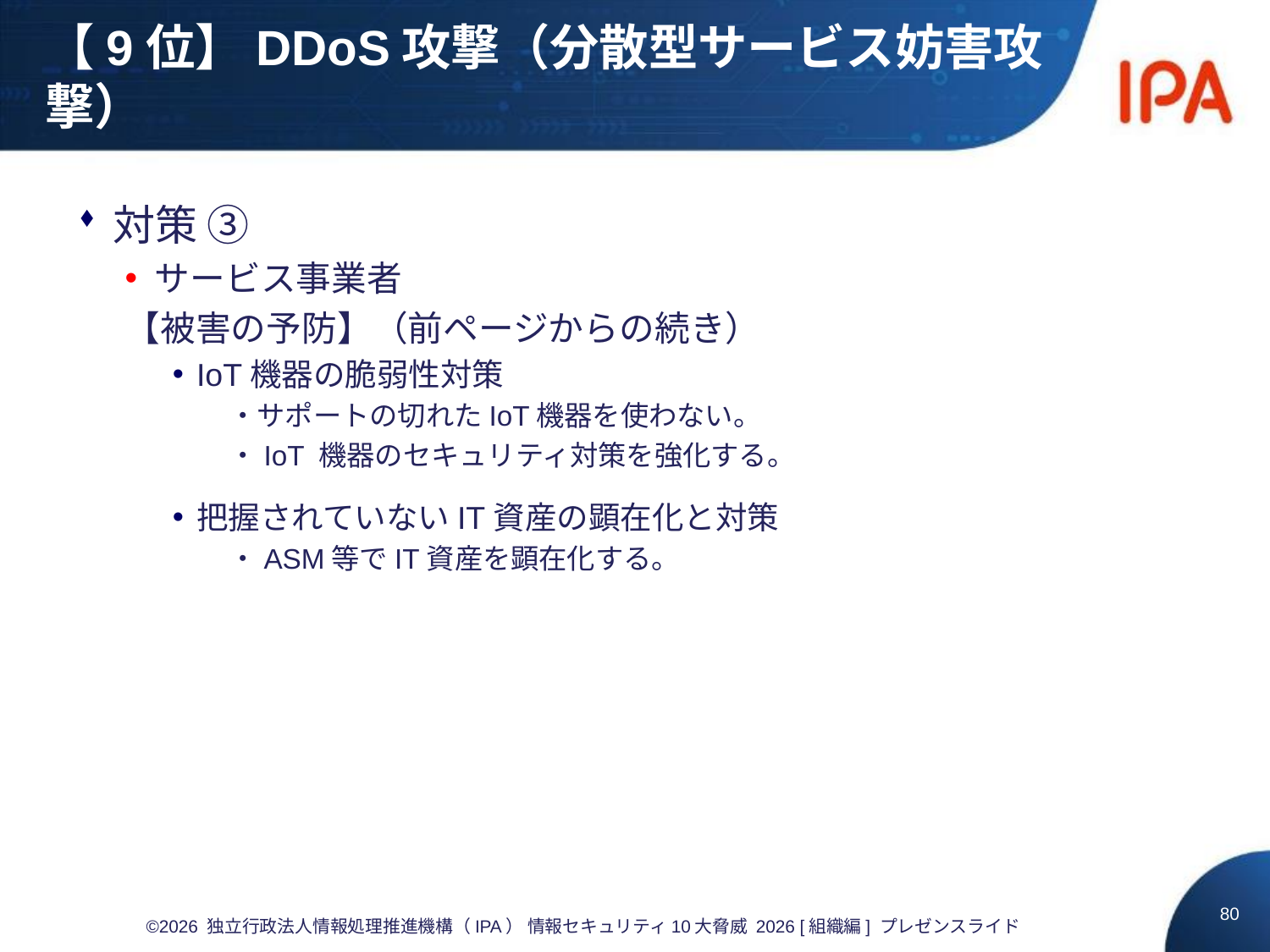

# 【9位】DDoS攻撃（分散型サービス妨害攻撃）
対策 ③
サービス事業者
【被害の予防】（前ページからの続き）
IoT機器の脆弱性対策
　　・サポートの切れたIoT機器を使わない。
　　・IoT 機器のセキュリティ対策を強化する。

把握されていないIT資産の顕在化と対策
　　・ASM等でIT資産を顕在化する。

80
©2026 独立行政法人情報処理推進機構（IPA） 情報セキュリティ10大脅威 2026 [組織編] プレゼンスライド